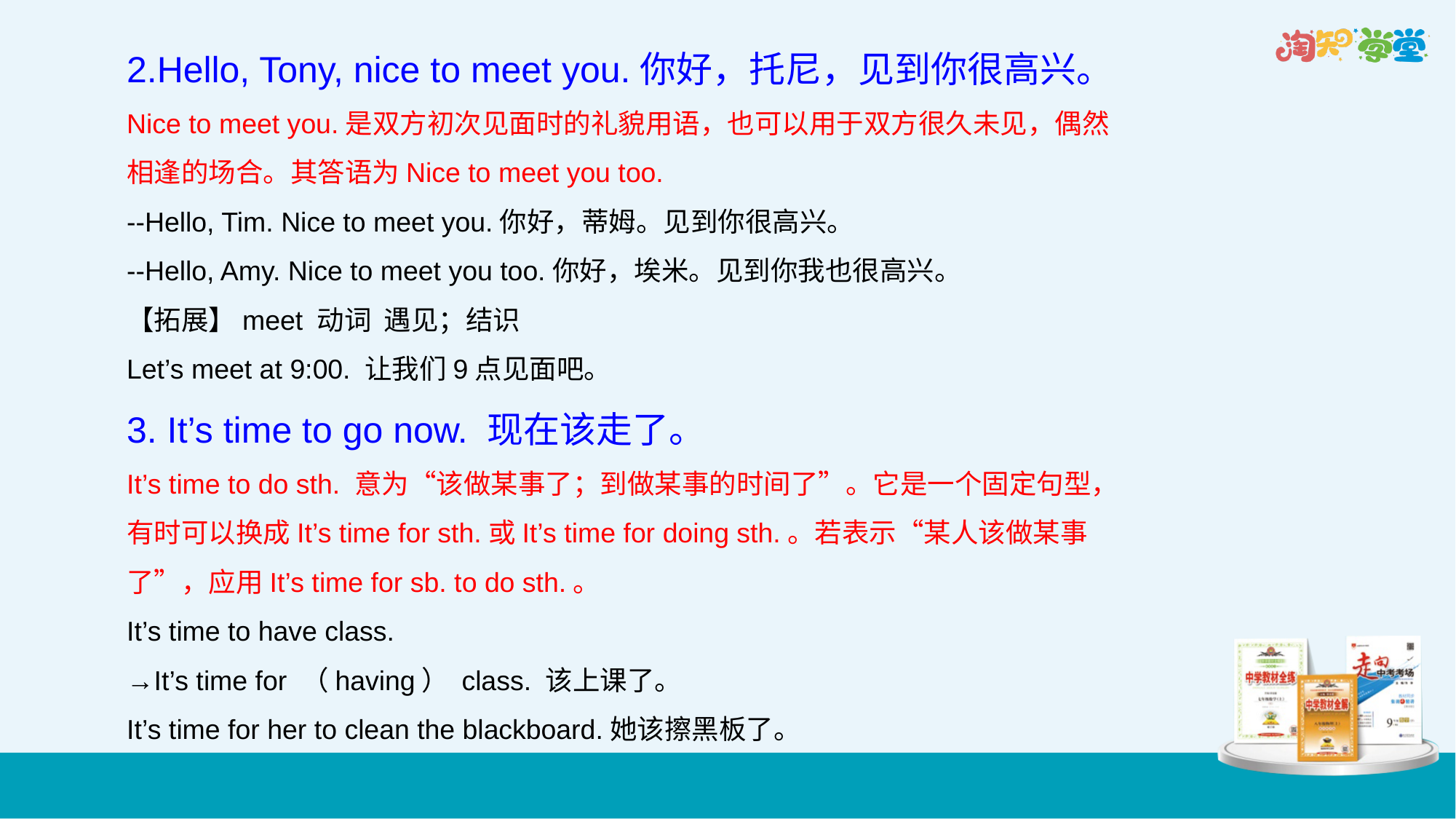

2.Hello, Tony, nice to meet you.你好，托尼，见到你很高兴。
Nice to meet you.是双方初次见面时的礼貌用语，也可以用于双方很久未见，偶然相逢的场合。其答语为Nice to meet you too.
--Hello, Tim. Nice to meet you.你好，蒂姆。见到你很高兴。
--Hello, Amy. Nice to meet you too.你好，埃米。见到你我也很高兴。
【拓展】meet 动词  遇见；结识
Let’s meet at 9:00. 让我们9点见面吧。
3. It’s time to go now. 现在该走了。
It’s time to do sth. 意为“该做某事了；到做某事的时间了”。它是一个固定句型，有时可以换成It’s time for sth.或It’s time for doing sth.。若表示“某人该做某事了”，应用It’s time for sb. to do sth.。
It’s time to have class.
→It’s time for （having） class. 该上课了。
It’s time for her to clean the blackboard.她该擦黑板了。